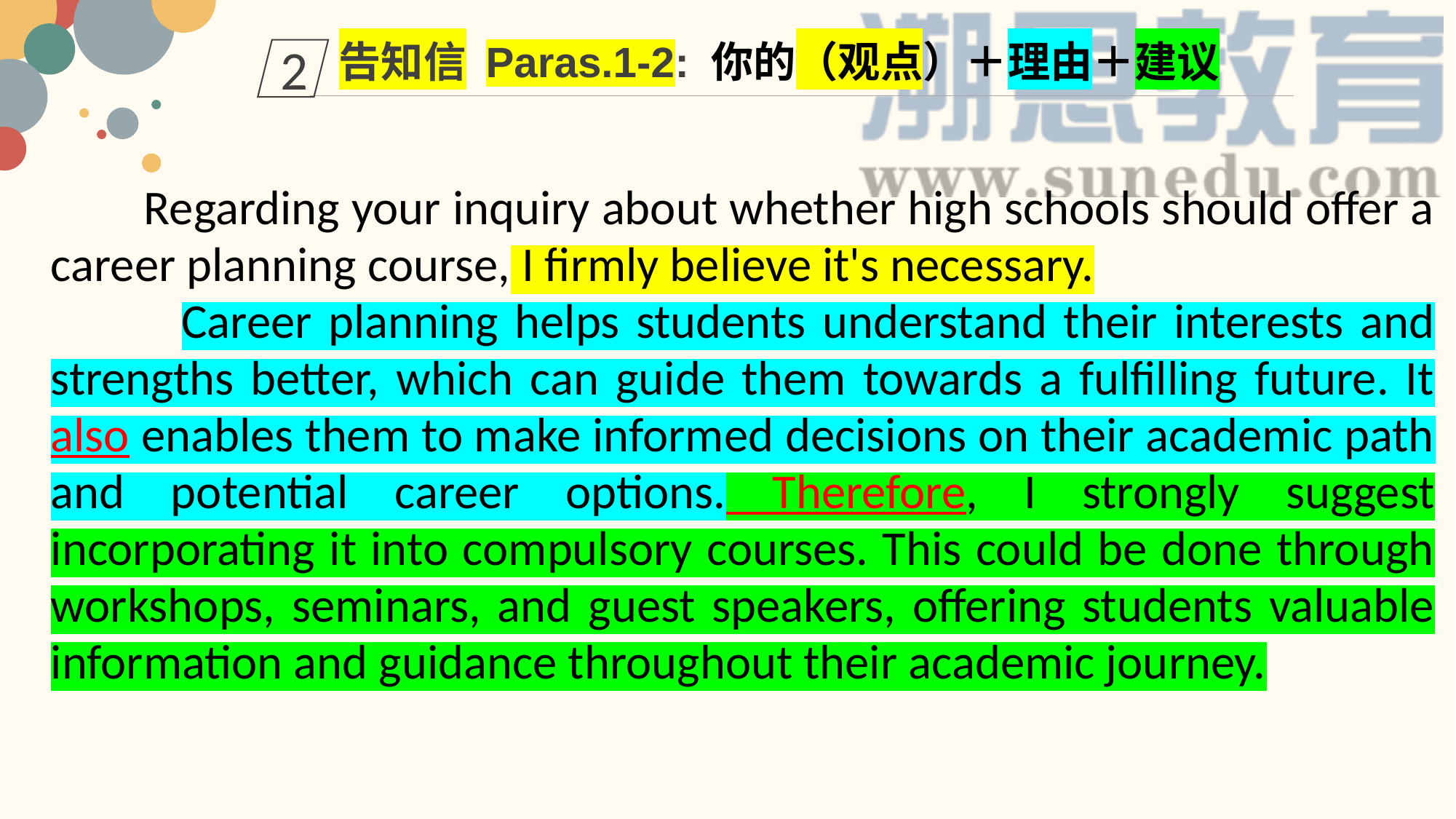

告知信 Paras.1-2: 你的（观点）＋理由＋建议
2
        Regarding your inquiry about whether high schools should offer a career planning course, I firmly believe it's necessary.
        Career planning helps students understand their interests and strengths better, which can guide them towards a fulfilling future. It also enables them to make informed decisions on their academic path and potential career options. Therefore, I strongly suggest incorporating it into compulsory courses. This could be done through workshops, seminars, and guest speakers, offering students valuable information and guidance throughout their academic journey.